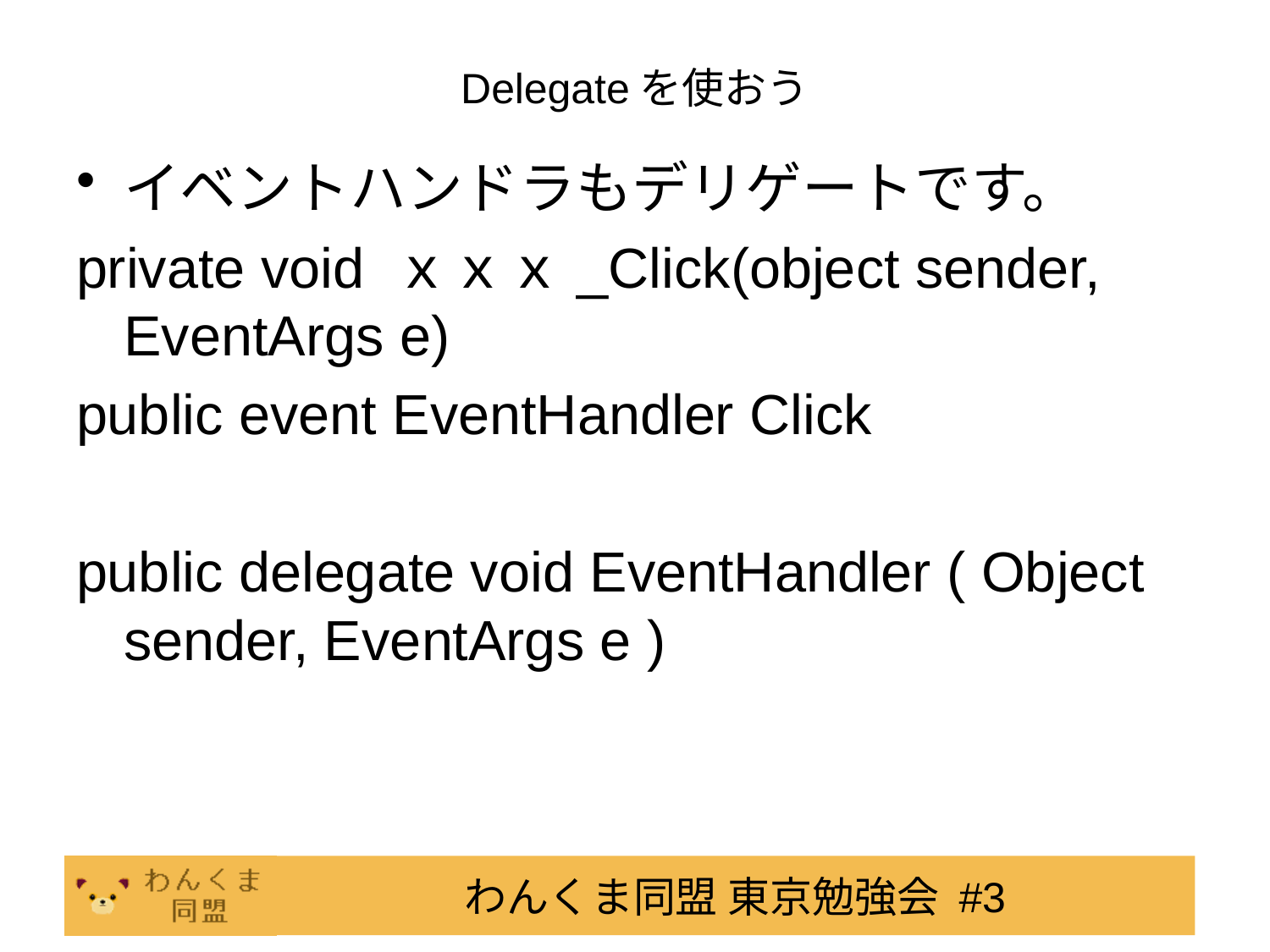

# Delegateを使おう
イベントハンドラもデリゲートです。
private void ｘｘｘ_Click(object sender, EventArgs e)
public event EventHandler Click

public delegate void EventHandler ( Object sender, EventArgs e )